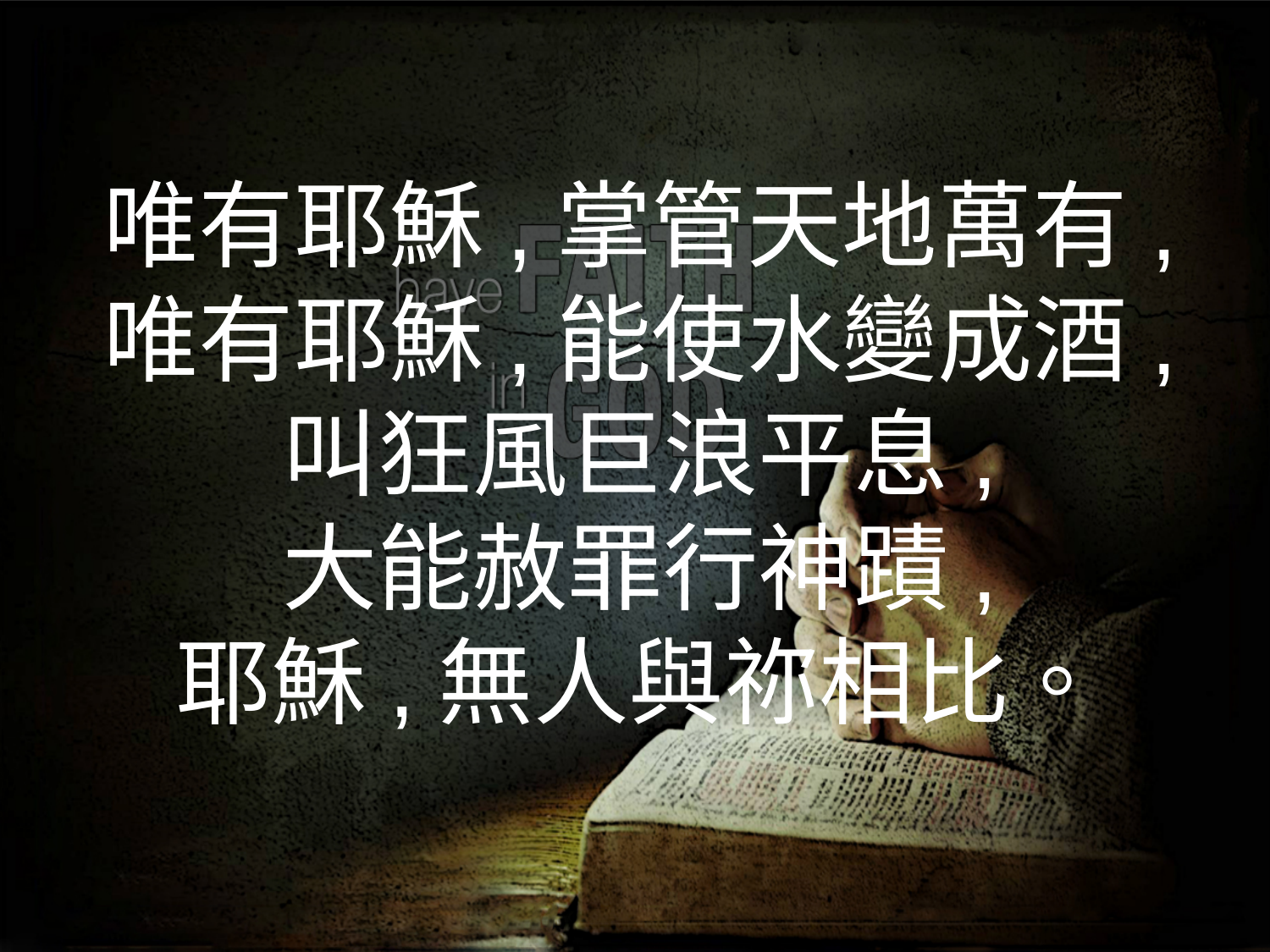

唯有耶穌,掌管天地萬有,
唯有耶穌,能使水變成酒,
叫狂風巨浪平息,
大能赦罪行神蹟,
耶穌,無人與祢相比。